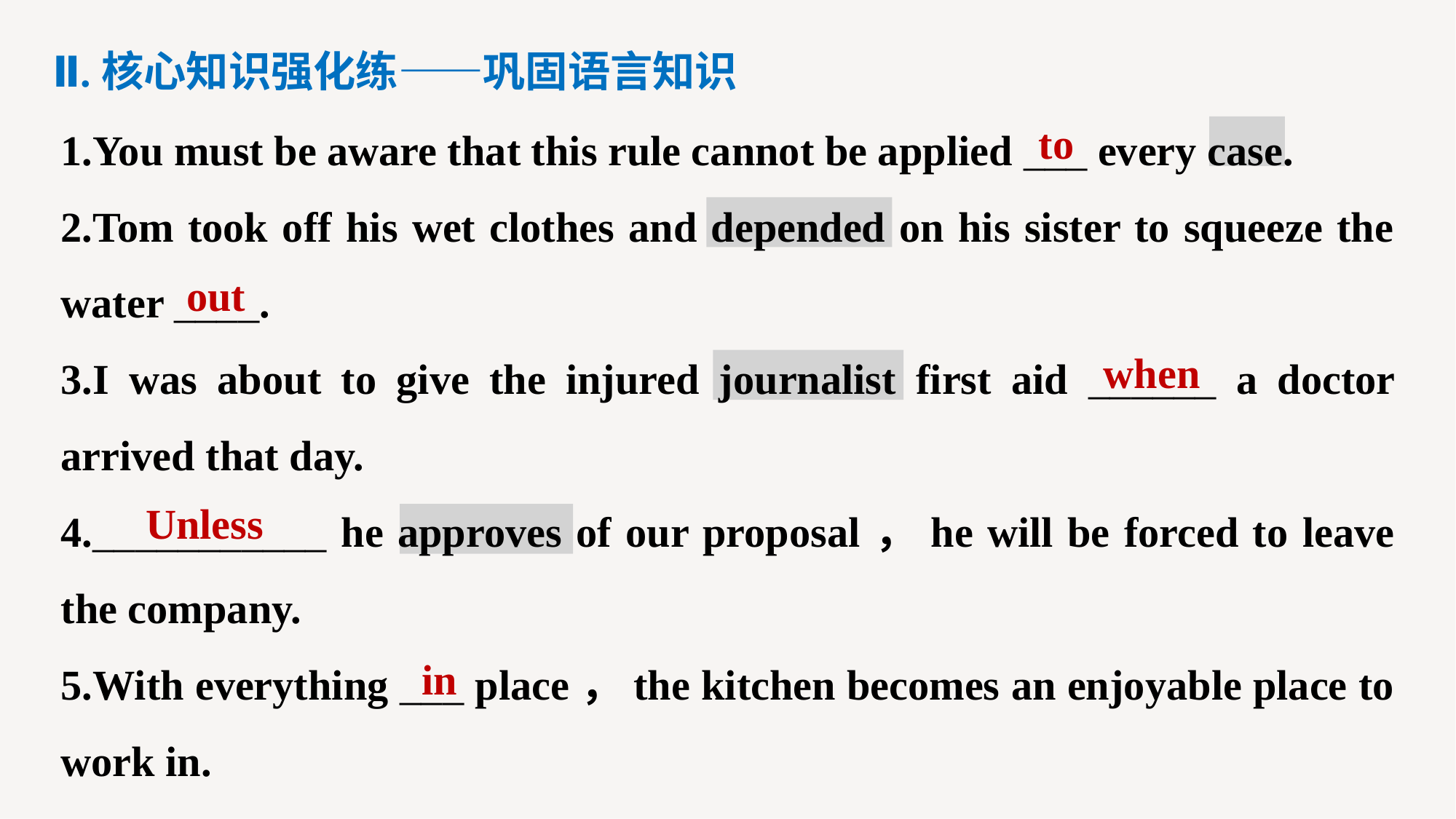

Ⅱ.核心知识强化练——巩固语言知识
1.You must be aware that this rule cannot be applied ___ every case.
2.Tom took off his wet clothes and depended on his sister to squeeze the water ____.
3.I was about to give the injured journalist first aid ______ a doctor arrived that day.
4.___________ he approves of our proposal，he will be forced to leave the company.
5.With everything ___ place，the kitchen becomes an enjoyable place to work in.
to

out
when

Unless

in